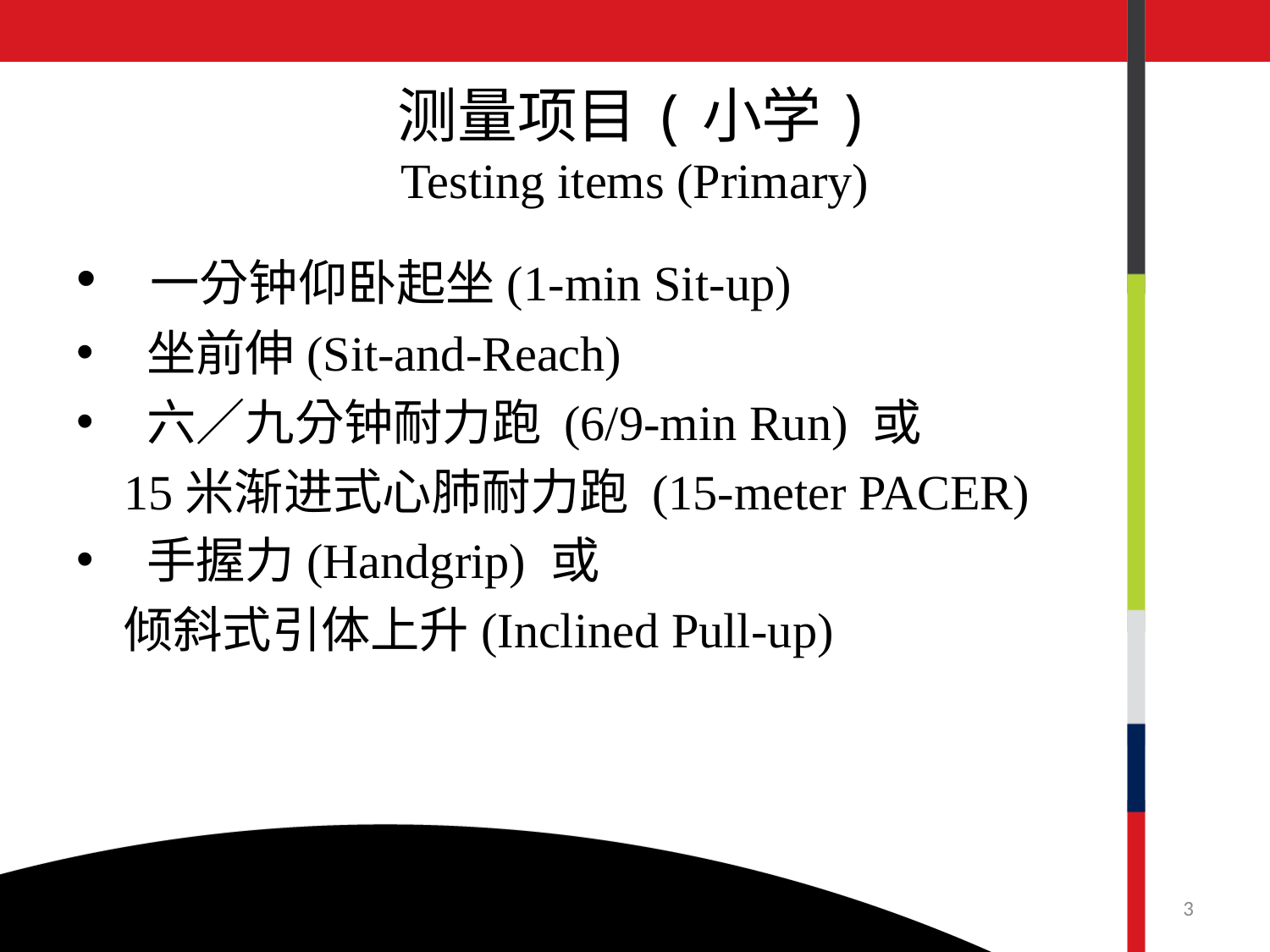

# 测量项目(小学) Testing items (Primary)
 一分钟仰卧起坐(1-min Sit-up)
 坐前伸(Sit-and-Reach)
 六／九分钟耐力跑 (6/9-min Run) 或
	15米渐进式心肺耐力跑 (15-meter PACER)
 手握力(Handgrip) 或
	倾斜式引体上升(Inclined Pull-up)
3